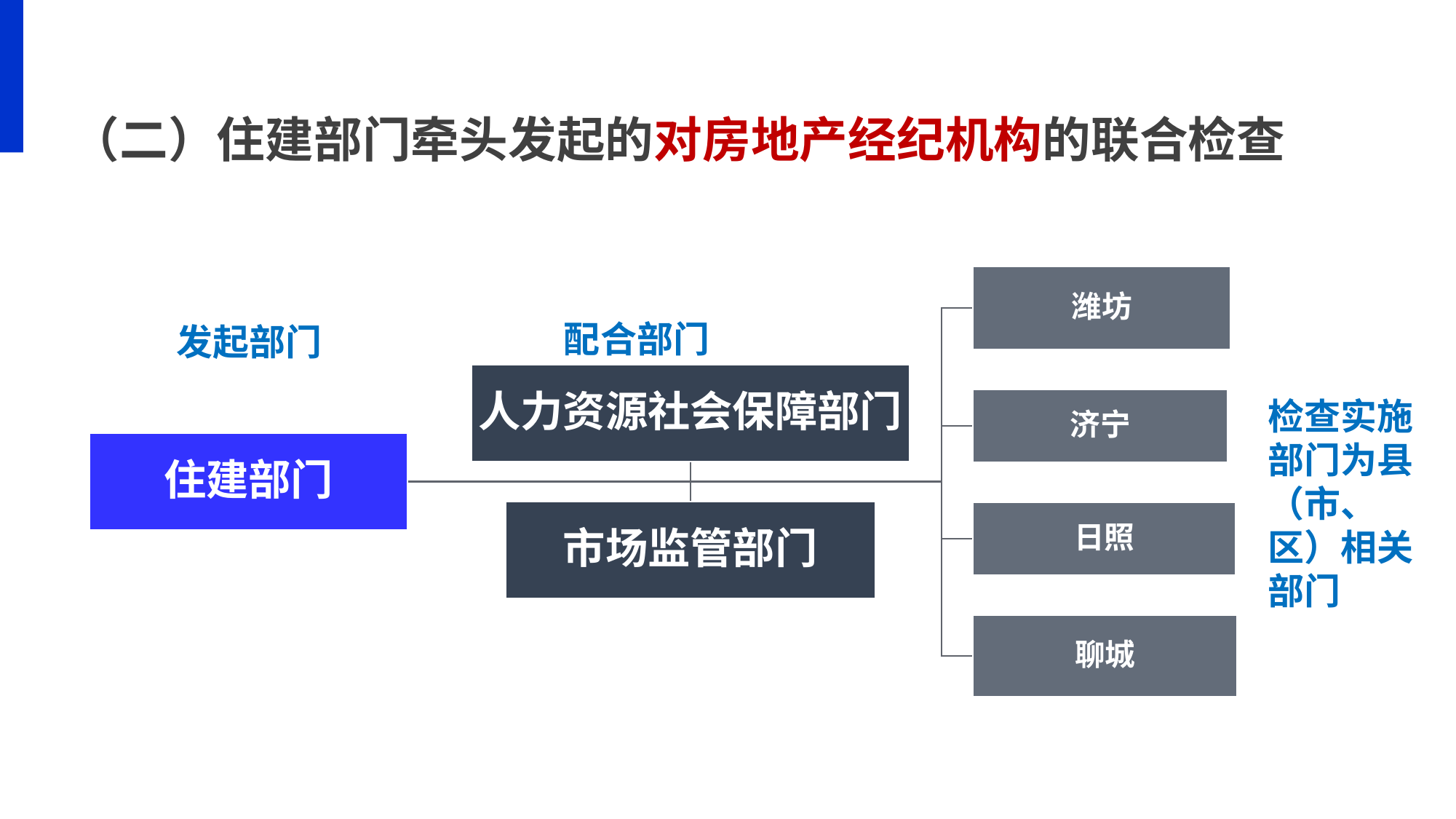

（二）住建部门牵头发起的对房地产经纪机构的联合检查
住建部门
潍坊
济宁
日照
聊城
人力资源社会保障部门
市场监管部门
配合部门
发起部门
检查实施部门为县（市、区）相关部门